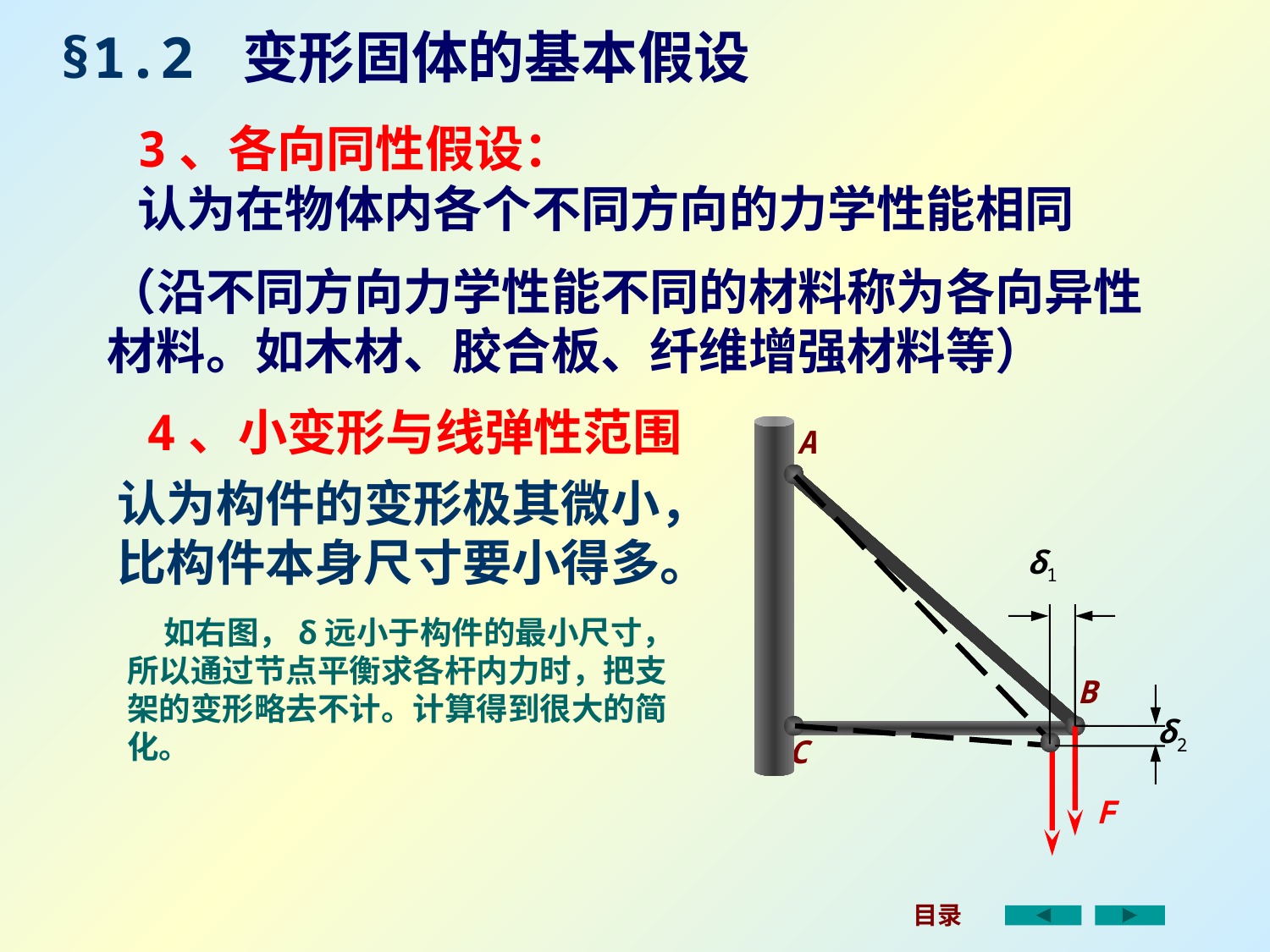

§1.2 变形固体的基本假设
3、各向同性假设：
认为在物体内各个不同方向的力学性能相同
（沿不同方向力学性能不同的材料称为各向异性材料。如木材、胶合板、纤维增强材料等）
4、小变形与线弹性范围

A
B
C

δ1

δ2

F
认为构件的变形极其微小，
比构件本身尺寸要小得多。
    如右图，δ远小于构件的最小尺寸，所以通过节点平衡求各杆内力时，把支架的变形略去不计。计算得到很大的简化。
目录